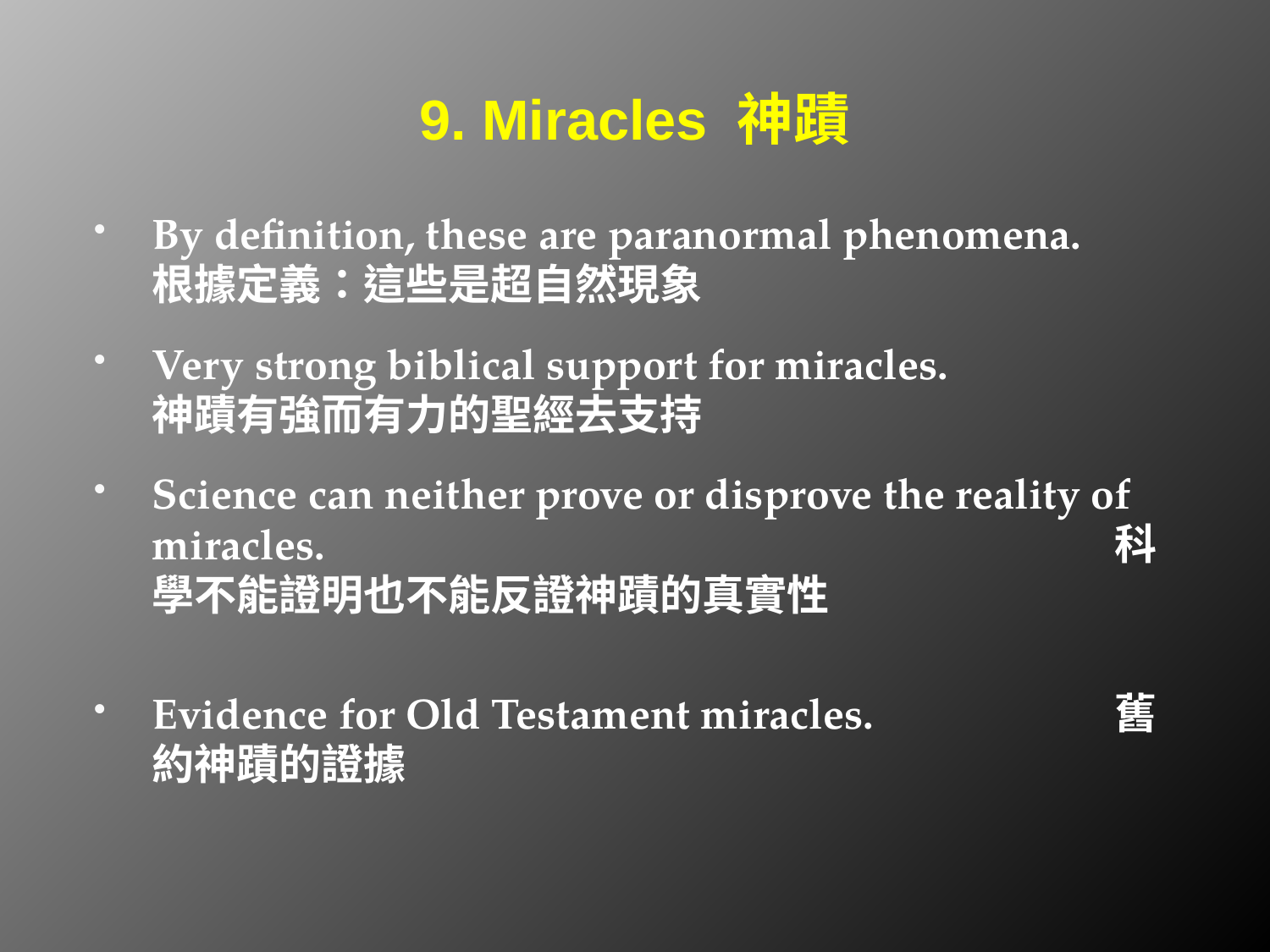

# 9. Miracles 神蹟
By definition, these are paranormal phenomena.       根據定義：這些是超自然現象

Very strong biblical support for miracles.                    神蹟有強而有力的聖經去支持

Science can neither prove or disprove the reality of miracles. 						      科學不能證明也不能反證神蹟的真實性

Evidence for Old Testament miracles. 		      舊約神蹟的證據